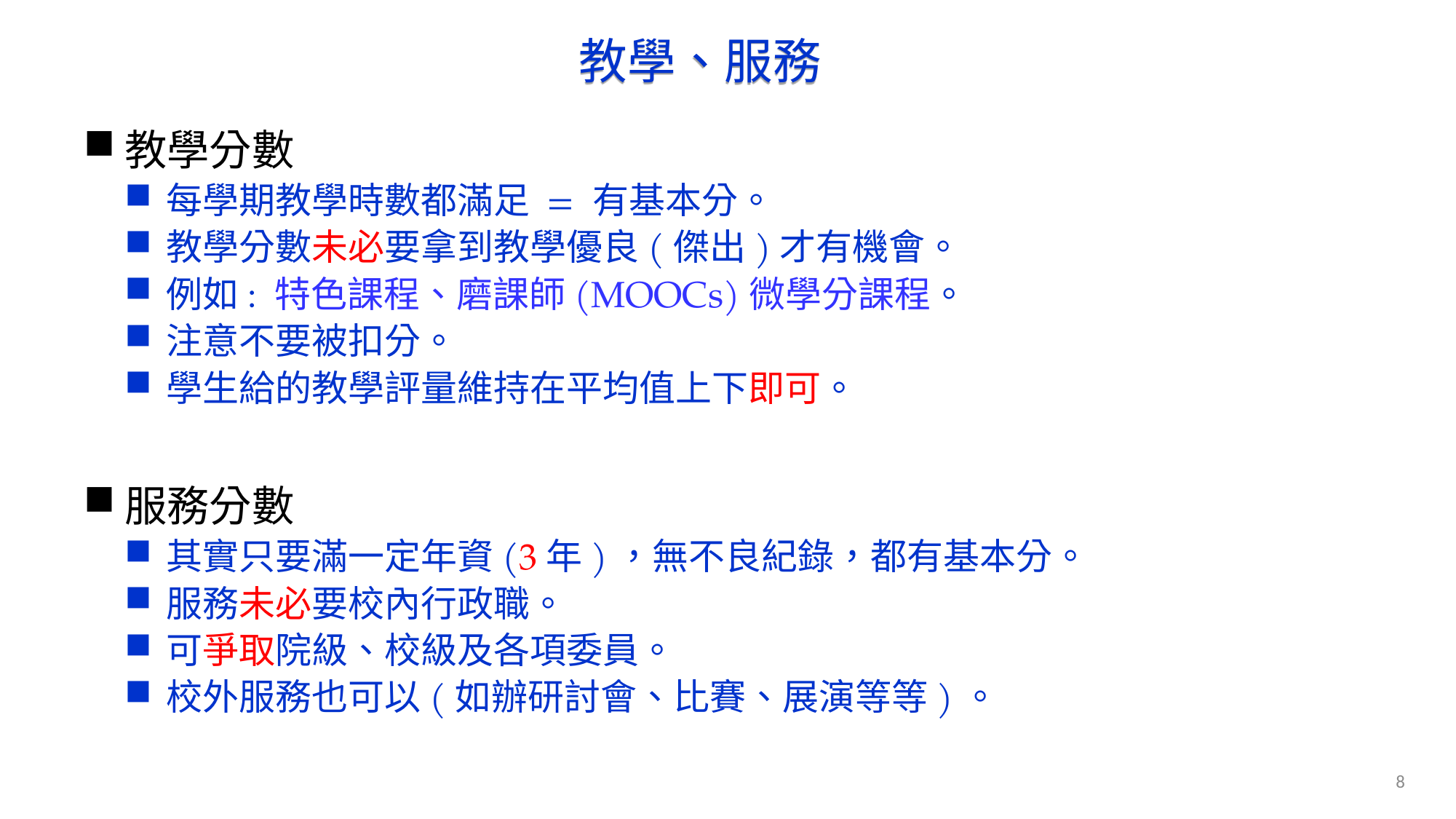

# 教學、服務
教學分數
每學期教學時數都滿足 = 有基本分。
教學分數未必要拿到教學優良(傑出)才有機會。
例如: 特色課程、磨課師(MOOCs)微學分課程。
注意不要被扣分。
學生給的教學評量維持在平均值上下即可。

服務分數
其實只要滿一定年資(3年)，無不良紀錄，都有基本分。
服務未必要校內行政職。
可爭取院級、校級及各項委員。
校外服務也可以(如辦研討會、比賽、展演等等)。

8